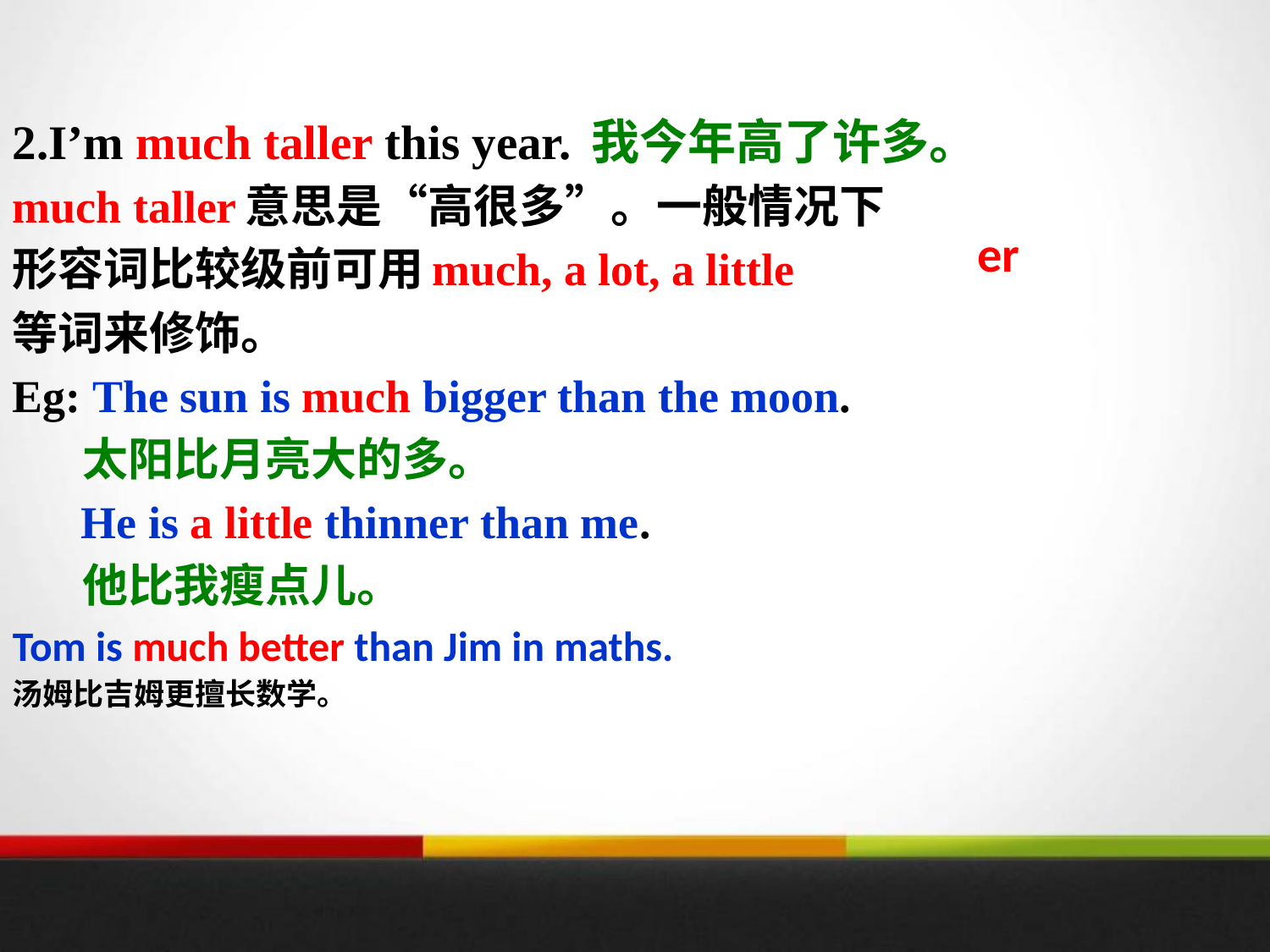

2.I’m much taller this year. 我今年高了许多。
much taller意思是“高很多”。一般情况下
形容词比较级前可用much, a lot, a little
等词来修饰。
Eg: The sun is much bigger than the moon.
      太阳比月亮大的多。
      He is a little thinner than me.
      他比我瘦点儿。
Tom is much better than Jim in maths.
汤姆比吉姆更擅长数学。
er